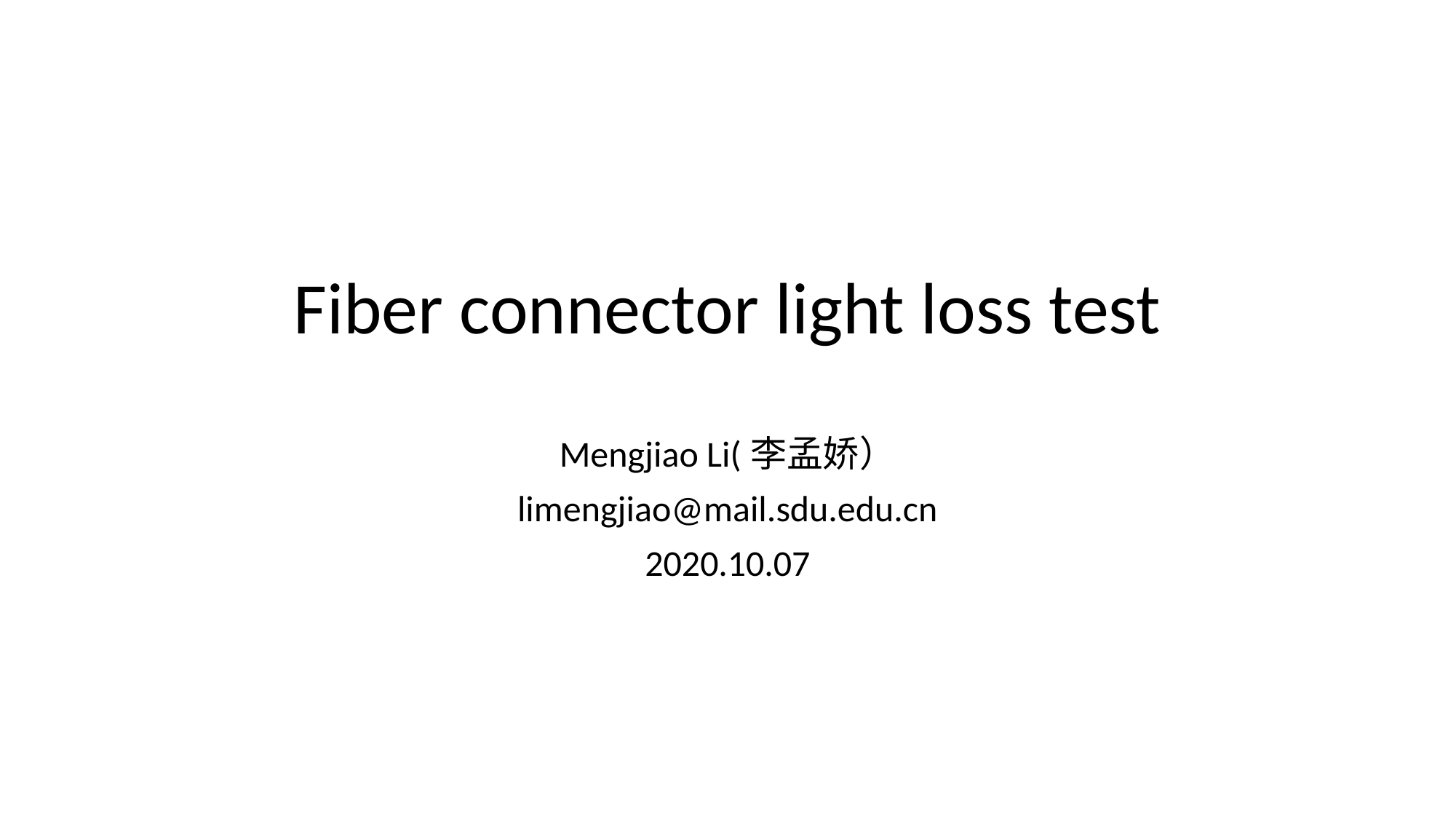

Fiber connector light loss test
Mengjiao Li(李孟娇）
limengjiao@mail.sdu.edu.cn
2020.10.07